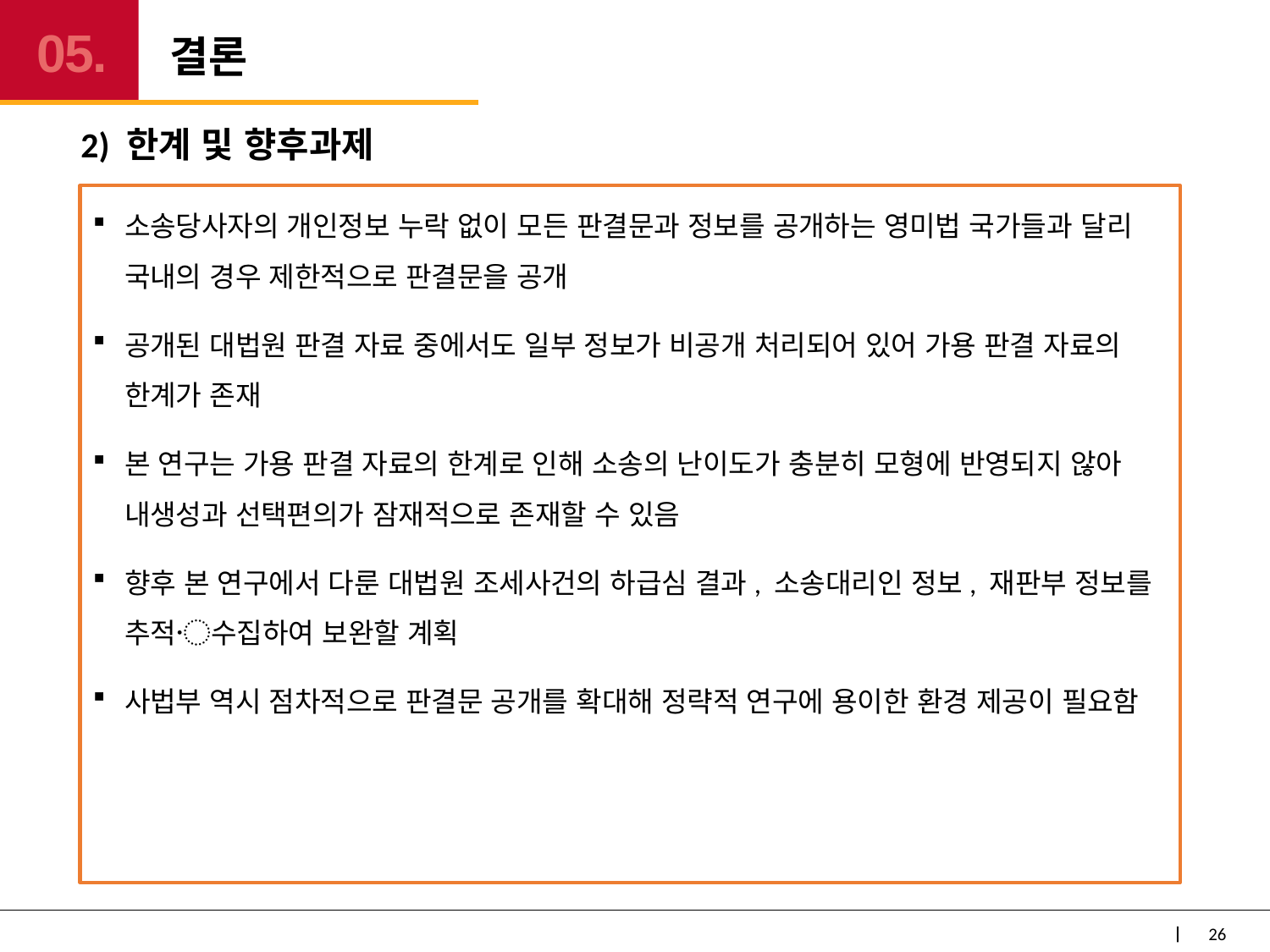

# 결론
05.
2) 한계 및 향후과제
소송당사자의 개인정보 누락 없이 모든 판결문과 정보를 공개하는 영미법 국가들과 달리 국내의 경우 제한적으로 판결문을 공개
공개된 대법원 판결 자료 중에서도 일부 정보가 비공개 처리되어 있어 가용 판결 자료의 한계가 존재
본 연구는 가용 판결 자료의 한계로 인해 소송의 난이도가 충분히 모형에 반영되지 않아 내생성과 선택편의가 잠재적으로 존재할 수 있음
향후 본 연구에서 다룬 대법원 조세사건의 하급심 결과, 소송대리인 정보, 재판부 정보를 추적〮수집하여 보완할 계획
사법부 역시 점차적으로 판결문 공개를 확대해 정략적 연구에 용이한 환경 제공이 필요함